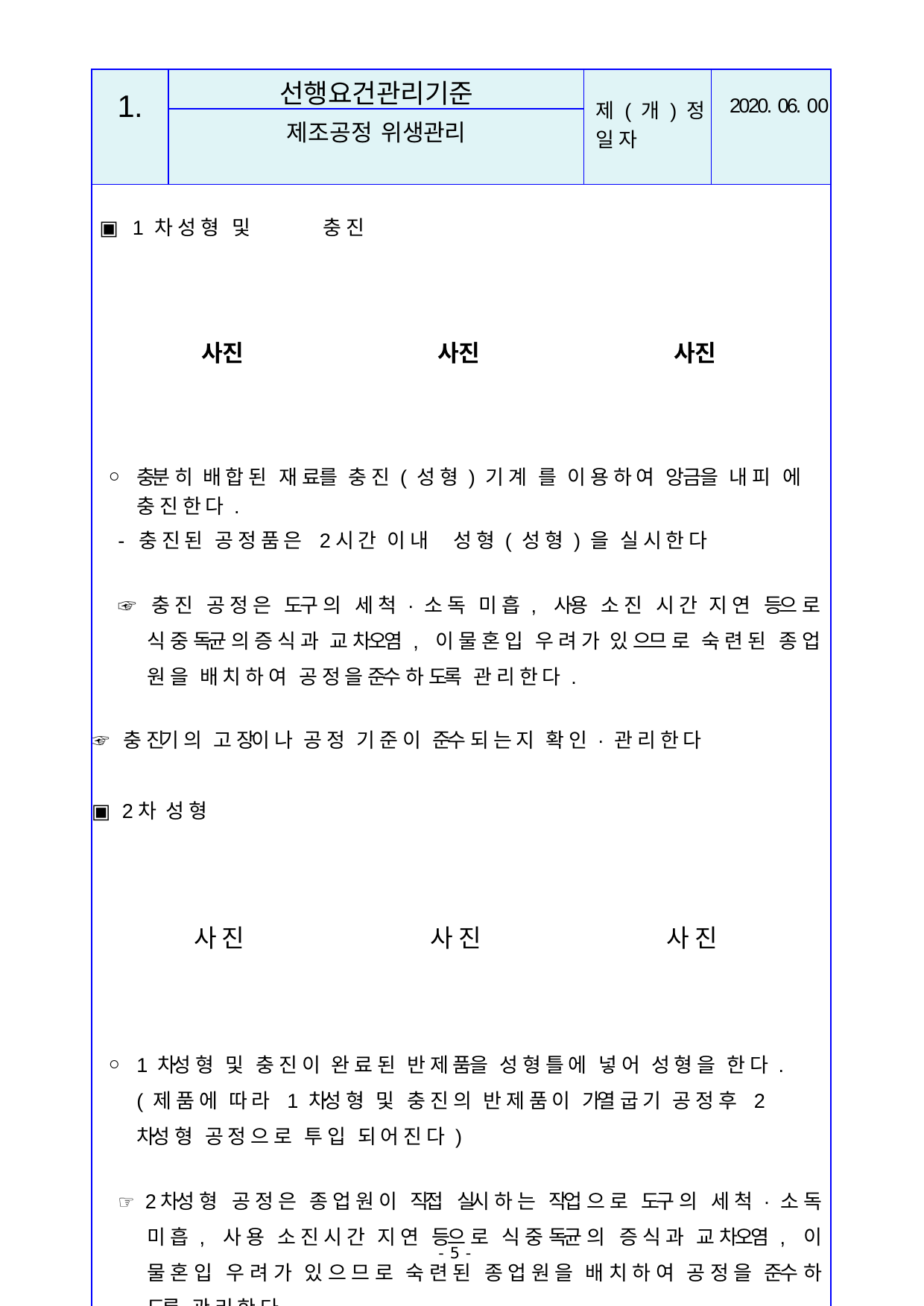

| 1. | 선행요건관리기준 | 제 ( 개 ) 정 일 자 | 2020. 06. 00 |
| --- | --- | --- | --- |
|  | 제조공정 위생관리 |  |  |
| ▣ 1 차 성 형 및 충 진 사진 사진 사진 충분 히 배 합 된 재 료를 충 진 ( 성 형 ) 기 계 를 이 용 하 여 앙금을 내 피 에 충 진 한 다 . - 충 진 된 공 정 품 은 2시 간 이 내 성 형 ( 성 형 ) 을 실 시 한 다 ☞ 충 진 공 정 은 도구 의 세 척 · 소 독 미 흡 , 사용 소 진 시 간 지 연 등으 로 식 중 독균 의 증 식 과 교 차오염 , 이 물 혼 입 우 려 가 있 으므 로 숙 련 된 종 업 원 을 배 치 하 여 공 정 을 준수 하 도록 관 리 한 다 . ☞ 충 진기 의 고 장이 나 공 정 기 준 이 준수 되 는 지 확 인 · 관 리 한 다 ▣ 2차 성 형 사 진 사 진 사 진 1 차성 형 및 충 진 이 완 료 된 반 제 품을 성 형 틀 에 넣 어 성 형 을 한 다 . ( 제 품 에 따 라 1 차성 형 및 충 진 의 반 제 품 이 가열 굽 기 공 정 후 2차성 형 공 정 으 로 투 입 되 어 진 다 ) ☞ 2차성 형 공 정 은 종 업 원 이 직접 실시 하 는 작업 으 로 도구 의 세 척 · 소 독 미 흡 , 사 용 소 진 시 간 지 연 등으 로 식 중 독균 의 증 식 과 교 차오염 , 이 물 혼 입 우 려 가 있 으 므 로 숙 련 된 종 업 원 을 배 치 하 여 공 정 을 준수 하 도록 관 리 한 다 . - 충 진 된 공 정 품 은 2시 간 이 내 가 열 공 정 을 실 시 한 다 |  |  |  |
- 5 -